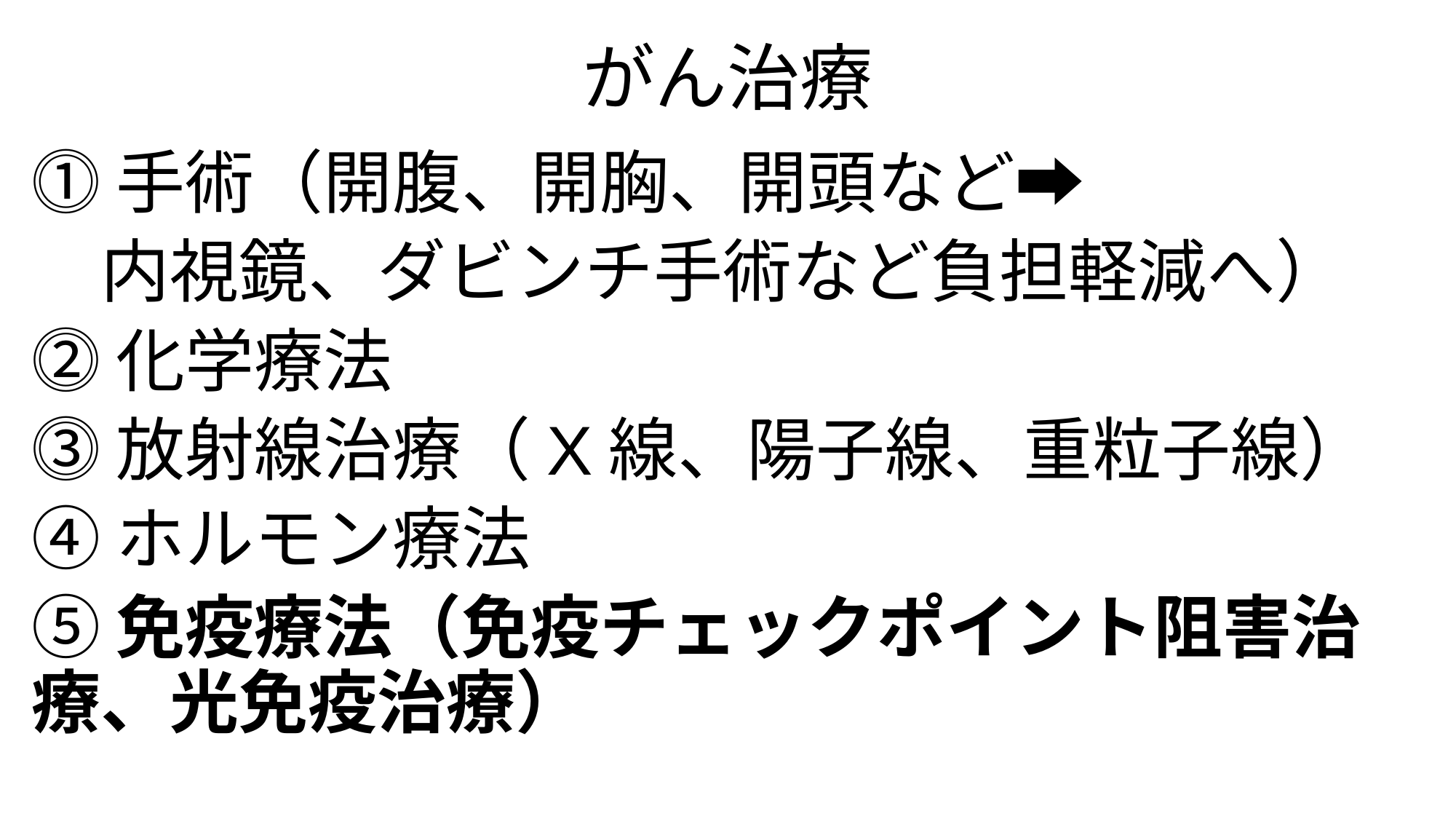

# がん治療
⓵手術（開腹、開胸、開頭など➡
　内視鏡、ダビンチ手術など負担軽減へ）
⓶化学療法
⓷放射線治療（X線、陽子線、重粒子線）
④ホルモン療法
⑤免疫療法（免疫チェックポイント阻害治療、光免疫治療）